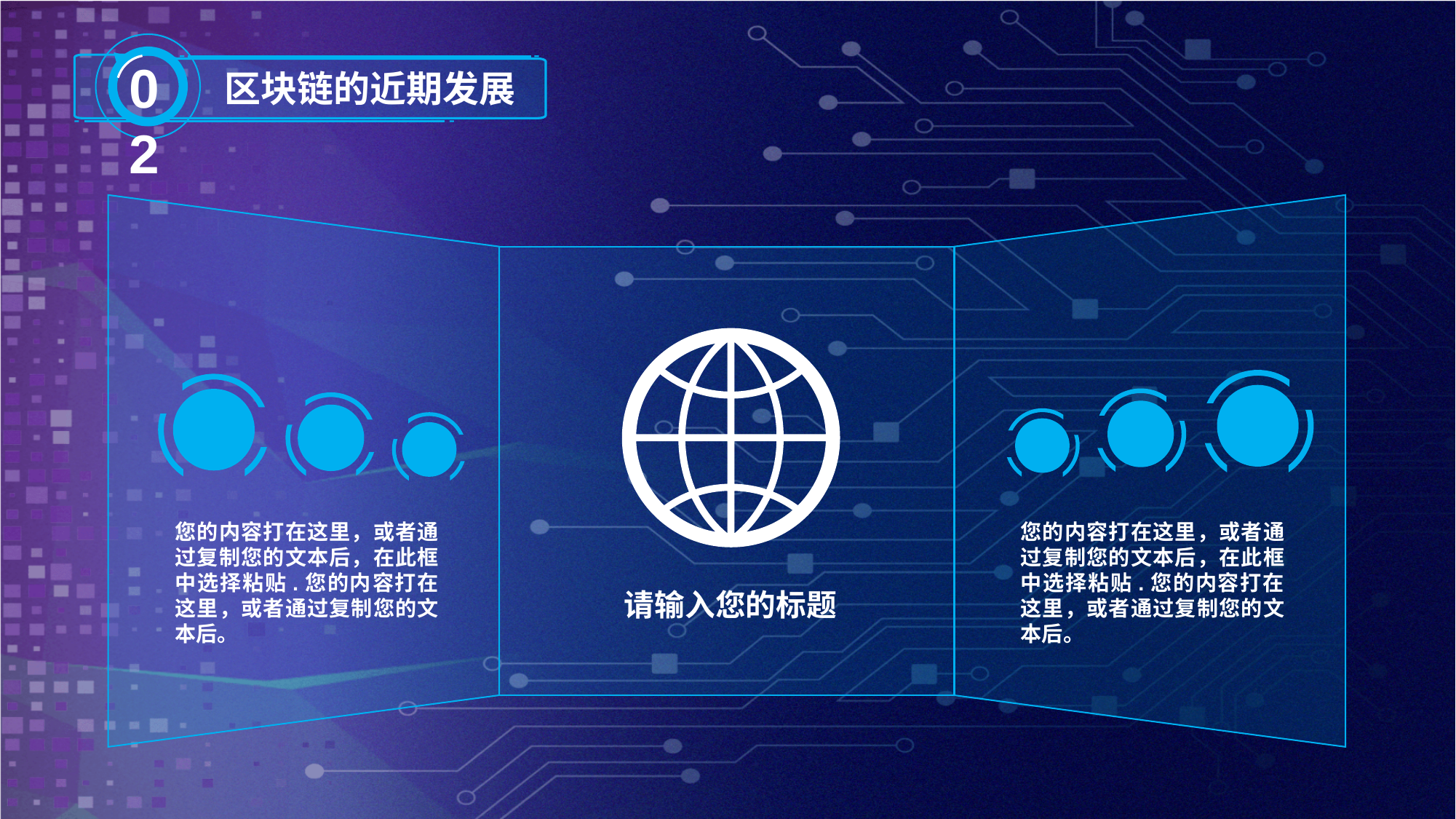

02

区块链的近期发展

您的内容打在这里，或者通过复制您的文本后，在此框中选择粘贴.您的内容打在这里，或者通过复制您的文本后。
您的内容打在这里，或者通过复制您的文本后，在此框中选择粘贴.您的内容打在这里，或者通过复制您的文本后。
请输入您的标题